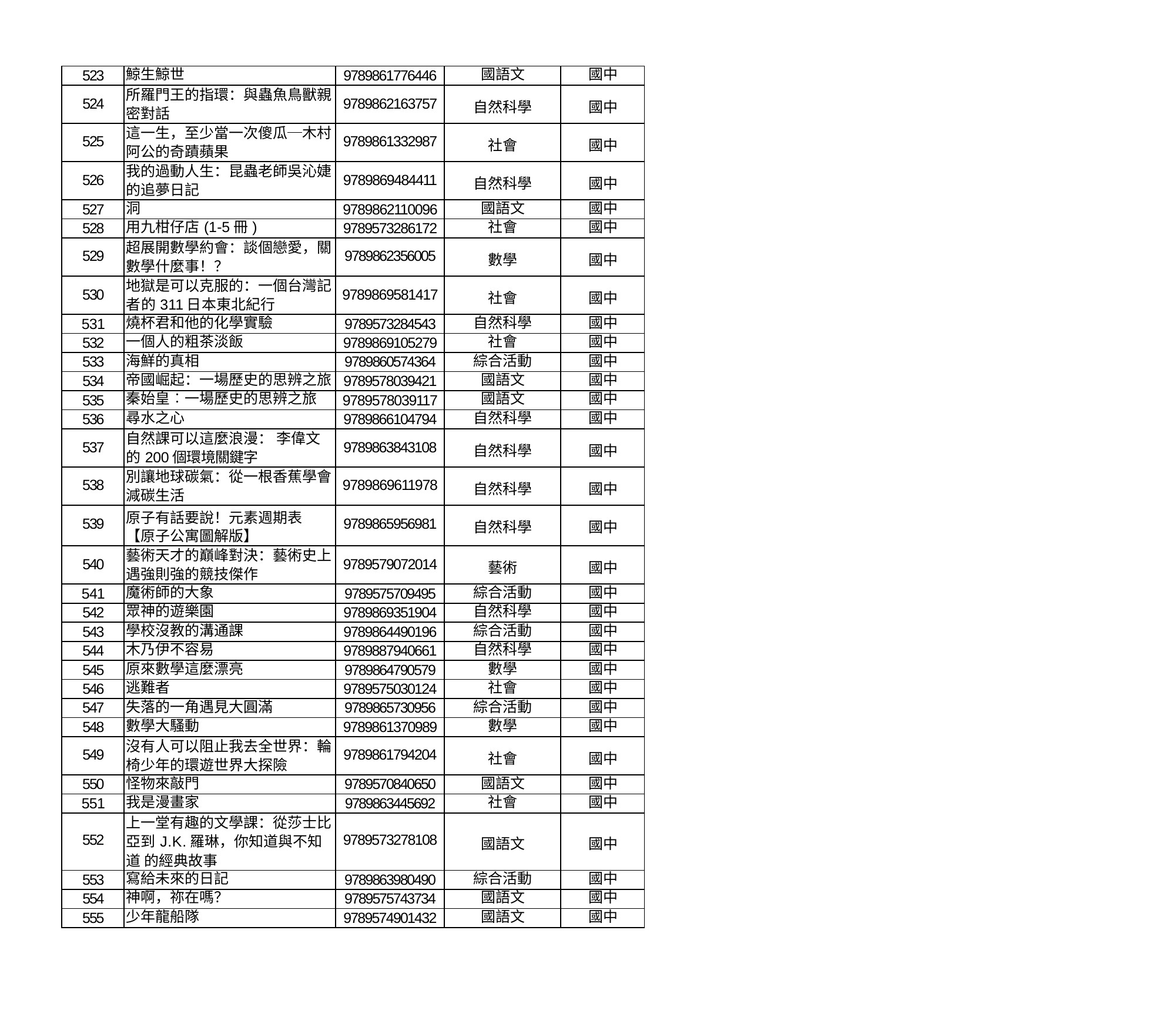

| 523 | 鯨生鯨世 | 9789861776446 | 國語文 | 國中 |
| --- | --- | --- | --- | --- |
| 524 | 所羅門王的指環：與蟲魚鳥獸親 密對話 | 9789862163757 | 自然科學 | 國中 |
| 525 | 這一生，至少當一次傻瓜─木村 阿公的奇蹟蘋果 | 9789861332987 | 社會 | 國中 |
| 526 | 我的過動人生：昆蟲老師吳沁婕 的追夢日記 | 9789869484411 | 自然科學 | 國中 |
| 527 | 洞 | 9789862110096 | 國語文 | 國中 |
| 528 | 用九柑仔店(1-5冊) | 9789573286172 | 社會 | 國中 |
| 529 | 超展開數學約會：談個戀愛，關 數學什麼事！？ | 9789862356005 | 數學 | 國中 |
| 530 | 地獄是可以克服的：一個台灣記 者的311日本東北紀行 | 9789869581417 | 社會 | 國中 |
| 531 | 燒杯君和他的化學實驗 | 9789573284543 | 自然科學 | 國中 |
| 532 | 一個人的粗茶淡飯 | 9789869105279 | 社會 | 國中 |
| 533 | 海鮮的真相 | 9789860574364 | 綜合活動 | 國中 |
| 534 | 帝國崛起：一場歷史的思辨之旅 | 9789578039421 | 國語文 | 國中 |
| 535 | 秦始皇︰一場歷史的思辨之旅 | 9789578039117 | 國語文 | 國中 |
| 536 | 尋水之心 | 9789866104794 | 自然科學 | 國中 |
| 537 | 自然課可以這麼浪漫： 李偉文 的200個環境關鍵字 | 9789863843108 | 自然科學 | 國中 |
| 538 | 別讓地球碳氣：從一根香蕉學會 減碳生活 | 9789869611978 | 自然科學 | 國中 |
| 539 | 原子有話要說！元素週期表 【原子公寓圖解版】 | 9789865956981 | 自然科學 | 國中 |
| 540 | 藝術天才的巔峰對決：藝術史上 遇強則強的競技傑作 | 9789579072014 | 藝術 | 國中 |
| 541 | 魔術師的大象 | 9789575709495 | 綜合活動 | 國中 |
| 542 | 眾神的遊樂園 | 9789869351904 | 自然科學 | 國中 |
| 543 | 學校沒教的溝通課 | 9789864490196 | 綜合活動 | 國中 |
| 544 | 木乃伊不容易 | 9789887940661 | 自然科學 | 國中 |
| 545 | 原來數學這麼漂亮 | 9789864790579 | 數學 | 國中 |
| 546 | 逃難者 | 9789575030124 | 社會 | 國中 |
| 547 | 失落的一角遇見大圓滿 | 9789865730956 | 綜合活動 | 國中 |
| 548 | 數學大騷動 | 9789861370989 | 數學 | 國中 |
| 549 | 沒有人可以阻止我去全世界：輪 椅少年的環遊世界大探險 | 9789861794204 | 社會 | 國中 |
| 550 | 怪物來敲門 | 9789570840650 | 國語文 | 國中 |
| 551 | 我是漫畫家 | 9789863445692 | 社會 | 國中 |
| 552 | 上一堂有趣的文學課：從莎士比 亞到J.K.羅琳，你知道與不知道 的經典故事 | 9789573278108 | 國語文 | 國中 |
| 553 | 寫給未來的日記 | 9789863980490 | 綜合活動 | 國中 |
| 554 | 神啊，祢在嗎？ | 9789575743734 | 國語文 | 國中 |
| 555 | 少年龍船隊 | 9789574901432 | 國語文 | 國中 |